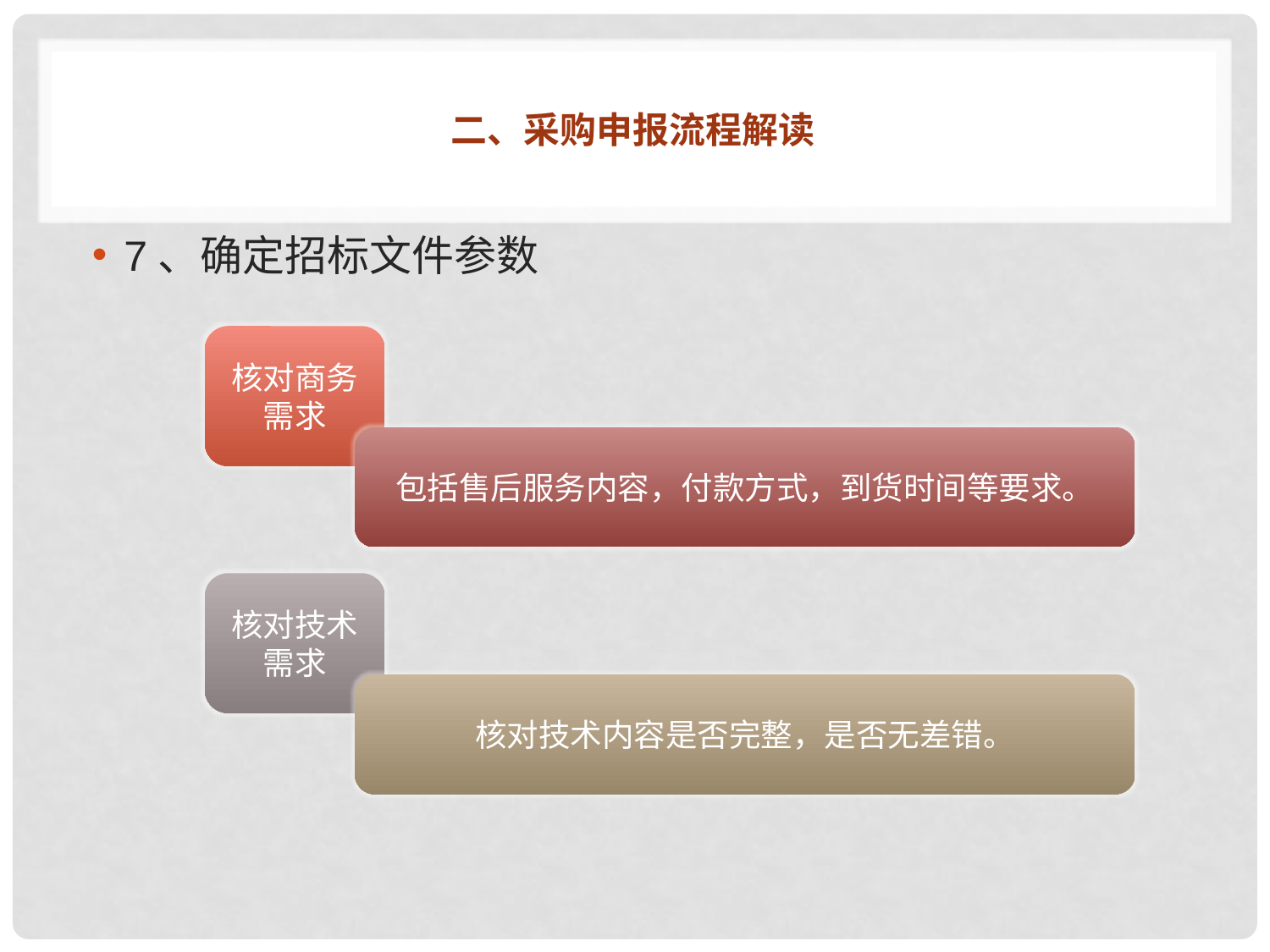

# 二、采购申报流程解读
7、确定招标文件参数
核对商务需求
包括售后服务内容，付款方式，到货时间等要求。
核对技术需求
核对技术内容是否完整，是否无差错。